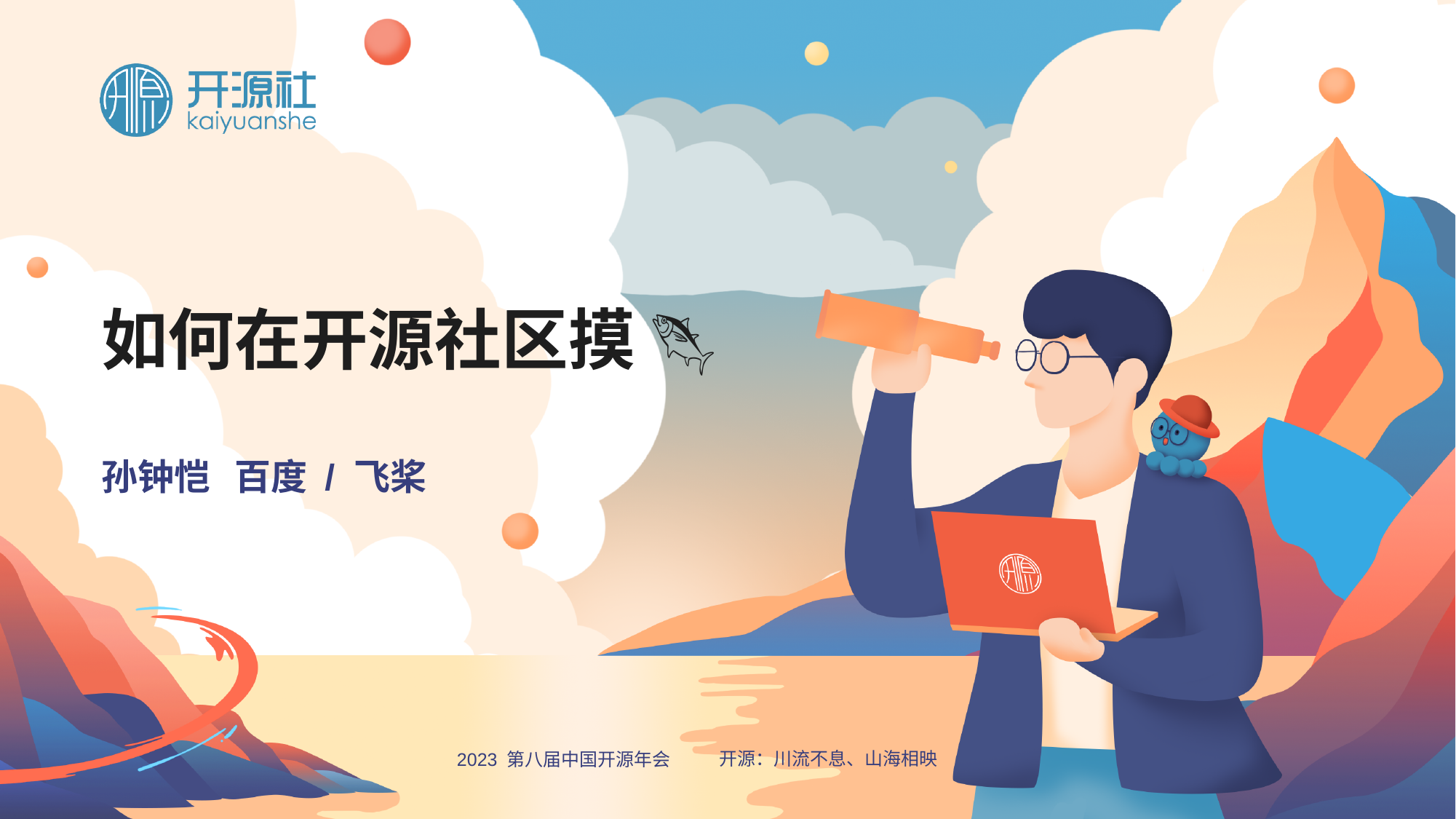

# 如何在开源社区摸 🐟
孙钟恺   百度 / 飞桨